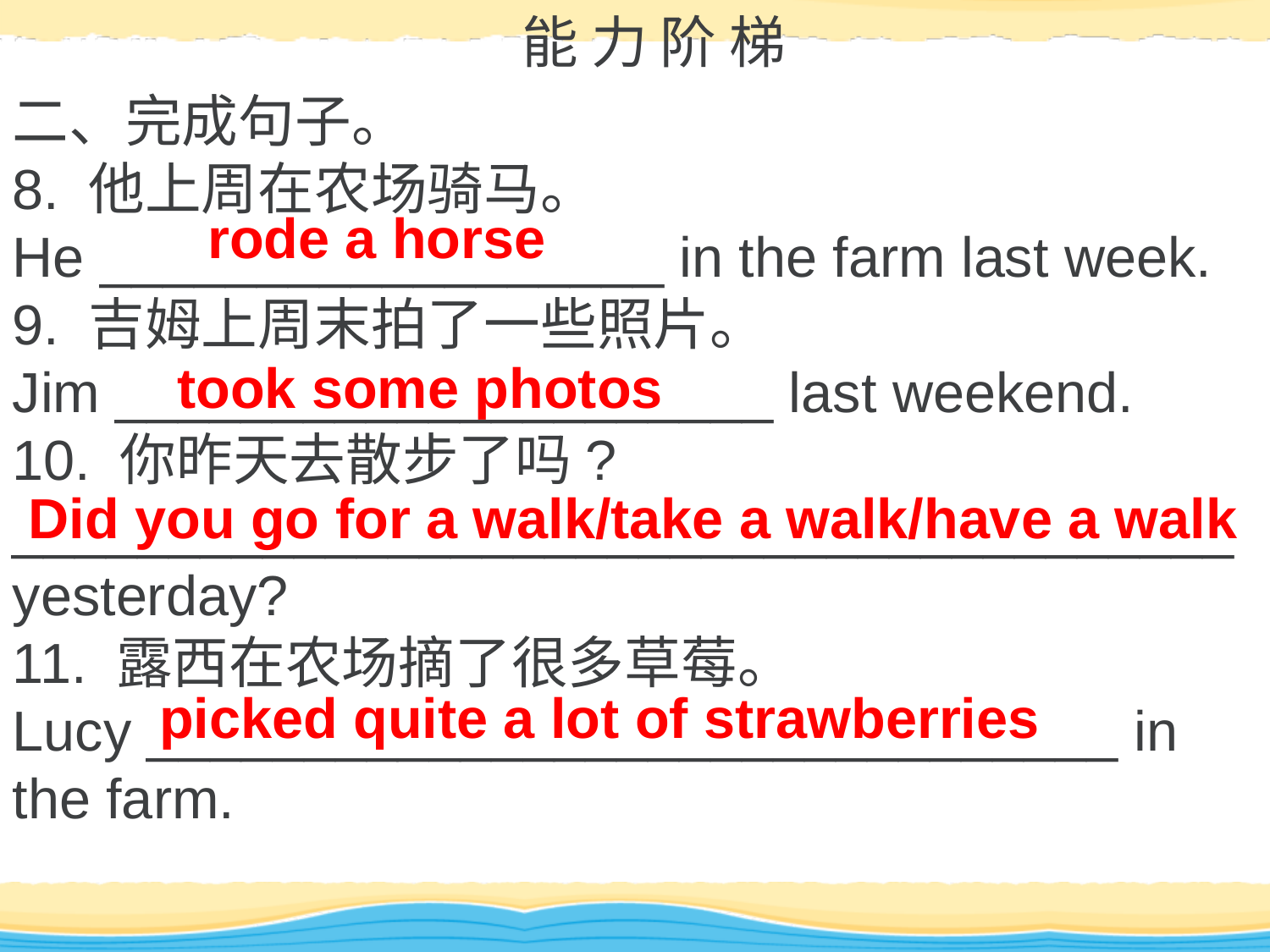

能 力 阶 梯
二、完成句子。
8. 他上周在农场骑马。
He __________________ in the farm last week.
9. 吉姆上周末拍了一些照片。
Jim _____________________ last weekend.
10. 你昨天去散步了吗? _______________________________________ yesterday?
11. 露西在农场摘了很多草莓。
Lucy _______________________________ in the farm.
rode a horse
took some photos
Did you go for a walk/take a walk/have a walk
picked quite a lot of strawberries